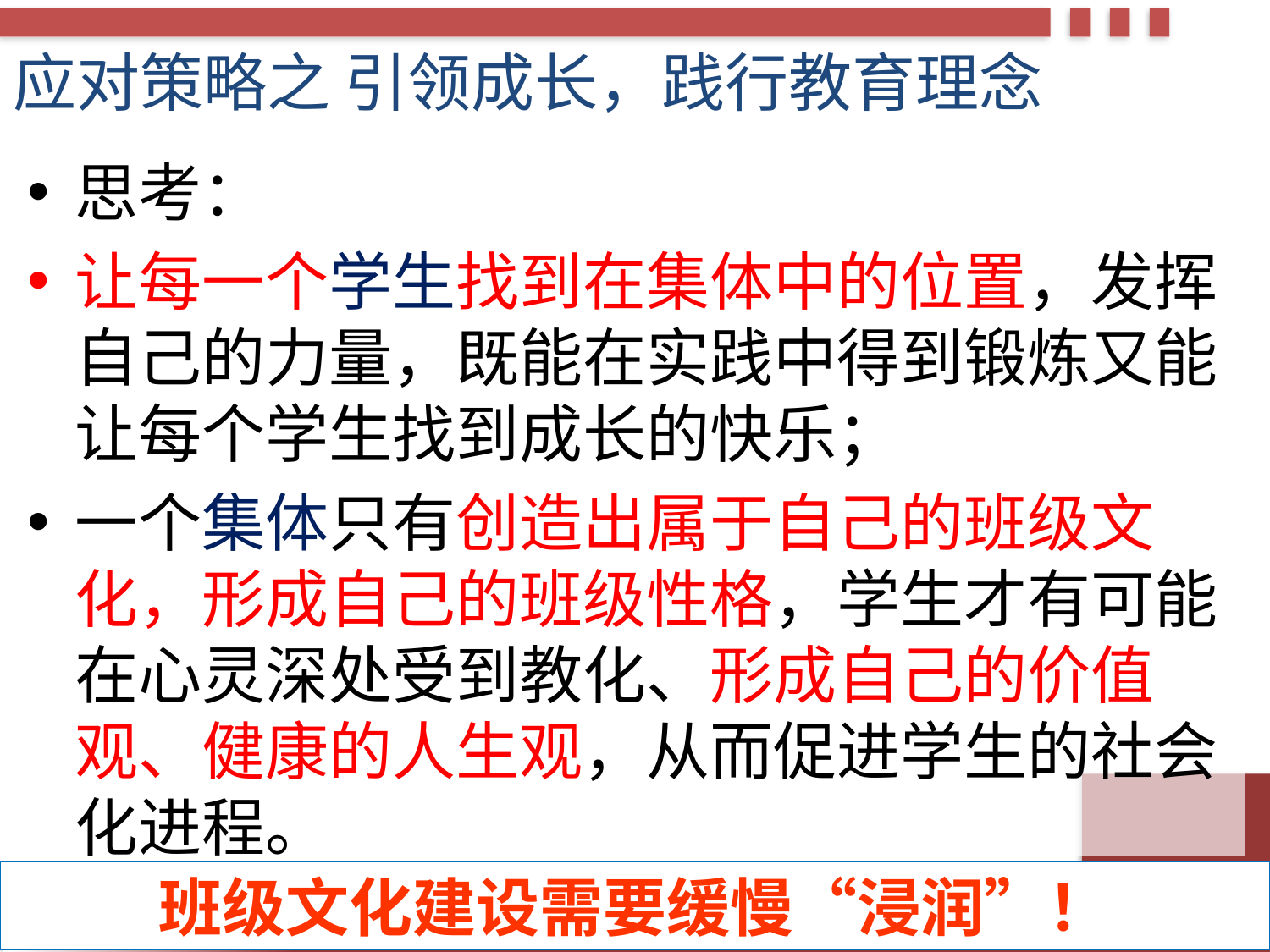

# 应对策略之 引领成长，践行教育理念
思考：
让每一个学生找到在集体中的位置，发挥自己的力量，既能在实践中得到锻炼又能让每个学生找到成长的快乐；
一个集体只有创造出属于自己的班级文化，形成自己的班级性格，学生才有可能在心灵深处受到教化、形成自己的价值观、健康的人生观，从而促进学生的社会化进程。

班级文化建设需要缓慢“浸润”！